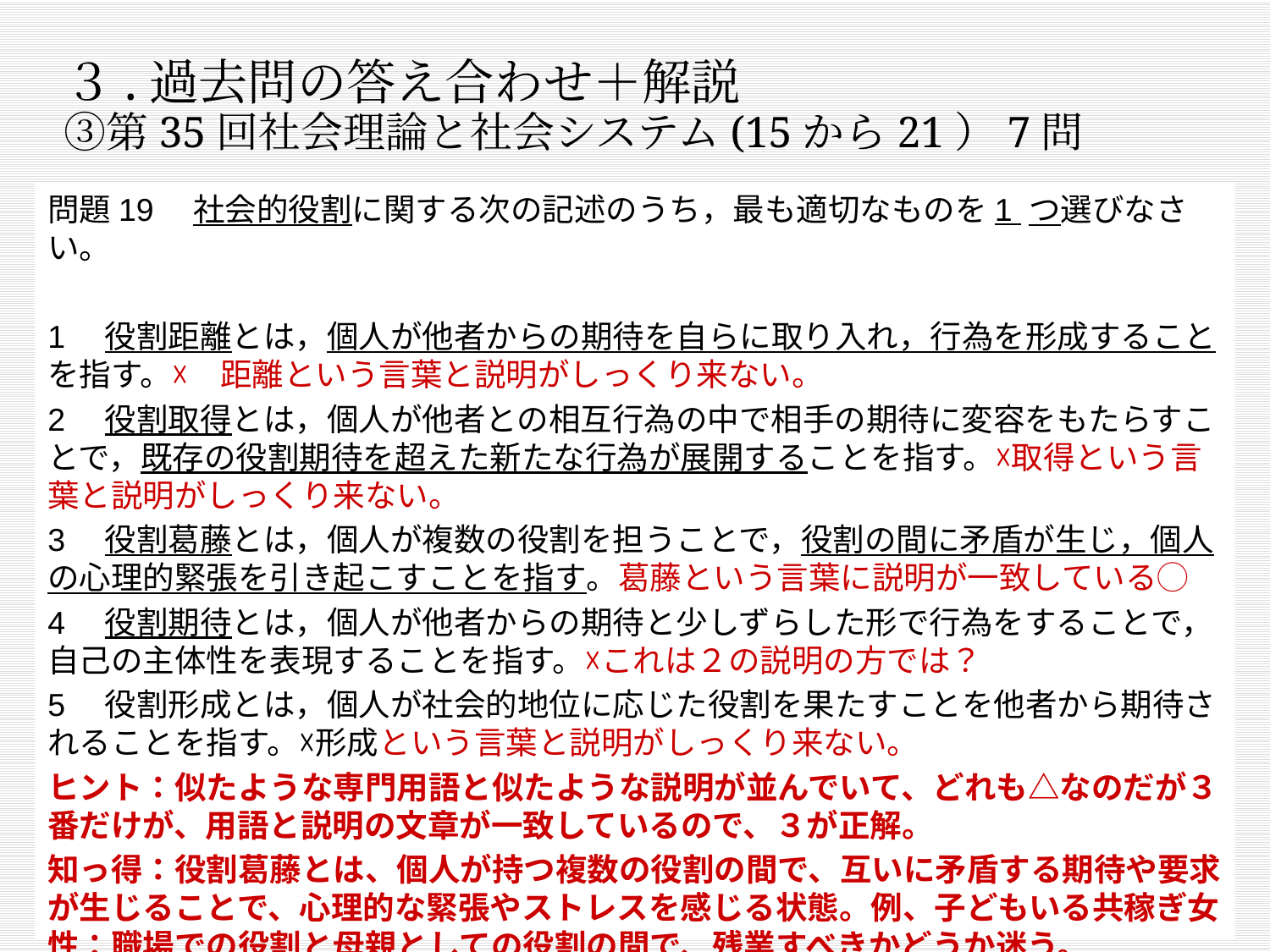

# ３.過去問の答え合わせ＋解説 ③第35回社会理論と社会システム(15から21）7問
問題19　社会的役割に関する次の記述のうち，最も適切なものを1 つ選びなさい。

1　役割距離とは，個人が他者からの期待を自らに取り入れ，行為を形成することを指す。☓　距離という言葉と説明がしっくり来ない。
2　役割取得とは，個人が他者との相互行為の中で相手の期待に変容をもたらすことで，既存の役割期待を超えた新たな行為が展開することを指す。☓取得という言葉と説明がしっくり来ない。
3　役割葛藤とは，個人が複数の役割を担うことで，役割の間に矛盾が生じ，個人の心理的緊張を引き起こすことを指す。葛藤という言葉に説明が一致している◯
4　役割期待とは，個人が他者からの期待と少しずらした形で行為をすることで，自己の主体性を表現することを指す。☓これは２の説明の方では？
5　役割形成とは，個人が社会的地位に応じた役割を果たすことを他者から期待されることを指す。☓形成という言葉と説明がしっくり来ない。
ヒント：似たような専門用語と似たような説明が並んでいて、どれも△なのだが３番だけが、用語と説明の文章が一致しているので、３が正解。
知っ得：役割葛藤とは、個人が持つ複数の役割の間で、互いに矛盾する期待や要求が生じることで、心理的な緊張やストレスを感じる状態。例、子どもいる共稼ぎ女性：職場での役割と母親としての役割の間で、残業すべきかどうか迷う。